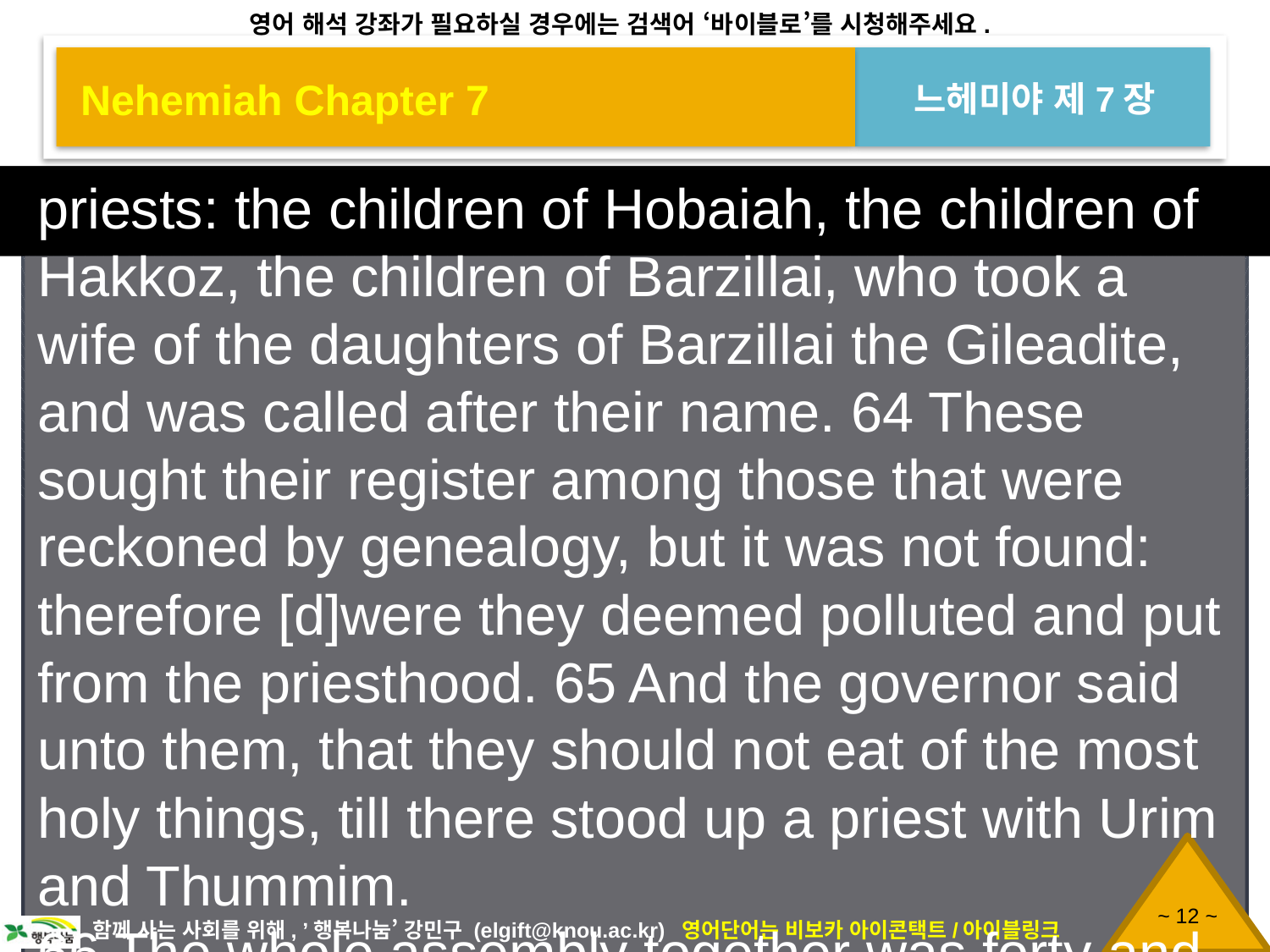

Nehemiah Chapter 7
느헤미야 제7장
priests: the children of Hobaiah, the children of Hakkoz, the children of Barzillai, who took a wife of the daughters of Barzillai the Gileadite, and was called after their name. 64 These sought their register among those that were reckoned by genealogy, but it was not found: therefore [d]were they deemed polluted and put from the priesthood. 65 And the governor said unto them, that they should not eat of the most holy things, till there stood up a priest with Urim and Thummim.
66 The whole assembly together was forty and two